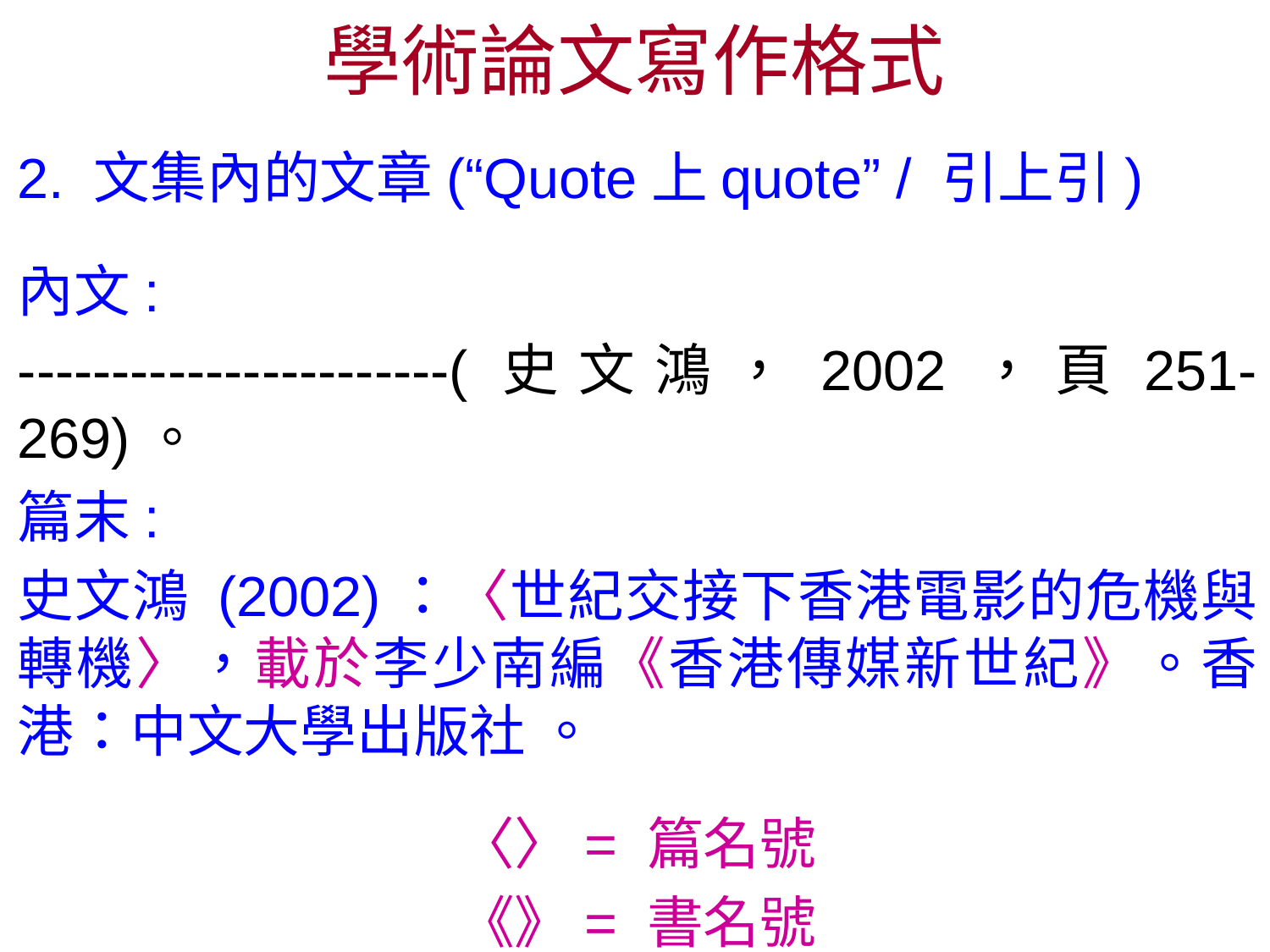

# 學術論文寫作格式
2. 文集內的文章(“Quote上quote” / 引上引)
內文:
-----------------------(史文鴻，2002，頁251-269)。
篇末:
史文鴻 (2002)：〈世紀交接下香港電影的危機與轉機〉，載於李少南編《香港傳媒新世紀》。香港：中文大學出版社 。
〈〉= 篇名號
《》= 書名號